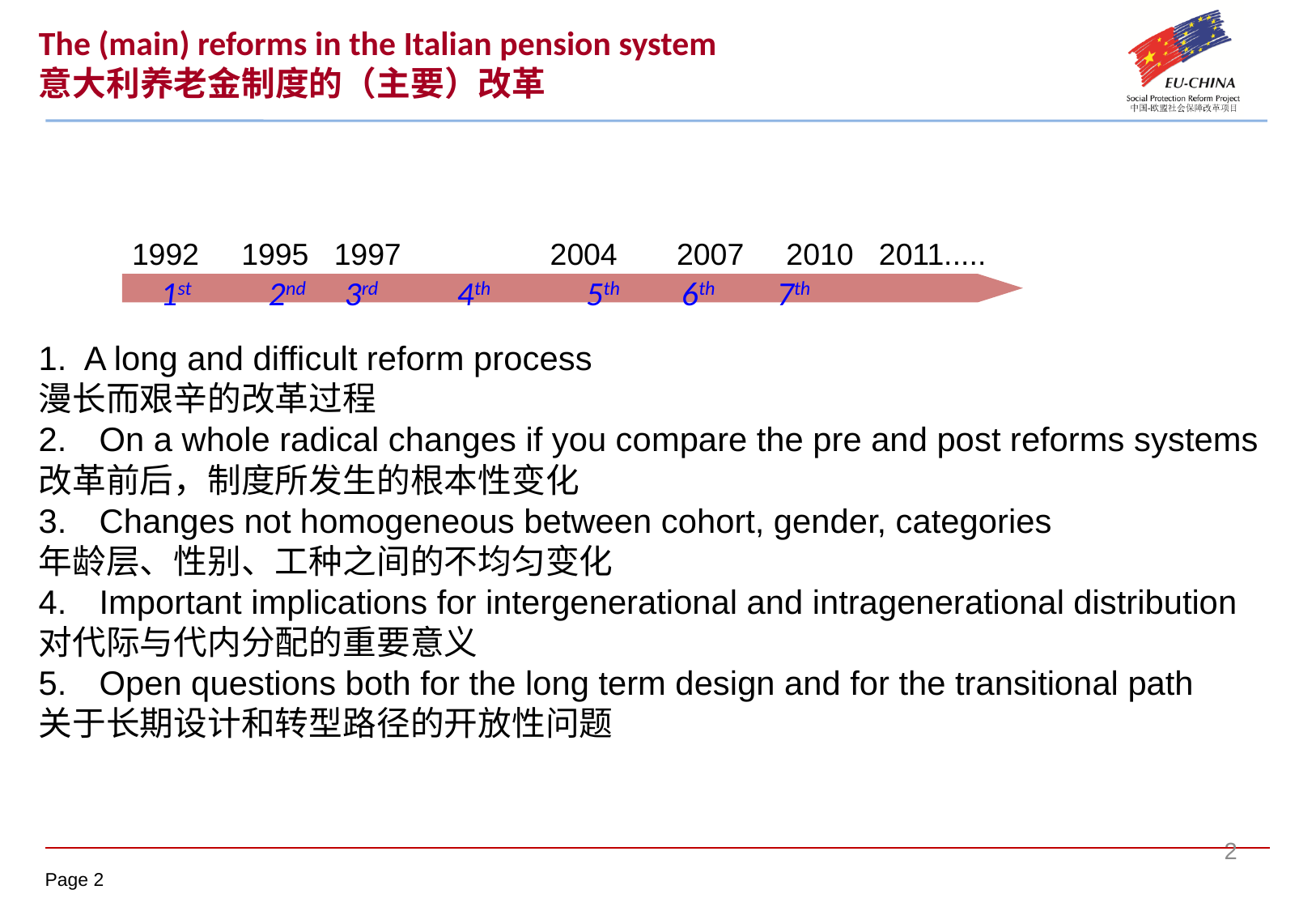

The (main) reforms in the Italian pension system
意大利养老金制度的（主要）改革

  1992     1995   1997 	   2004       2007     2010   2011.....
1st          2nd     3rd  	       4th	        5th        6th        7th

A long and difficult reform process
漫长而艰辛的改革过程
On a whole radical changes if you compare the pre and post reforms systems
改革前后，制度所发生的根本性变化
Changes not homogeneous between cohort, gender, categories
年龄层、性别、工种之间的不均匀变化
Important implications for intergenerational and intragenerational distribution
对代际与代内分配的重要意义
Open questions both for the long term design and for the transitional path
关于长期设计和转型路径的开放性问题
2